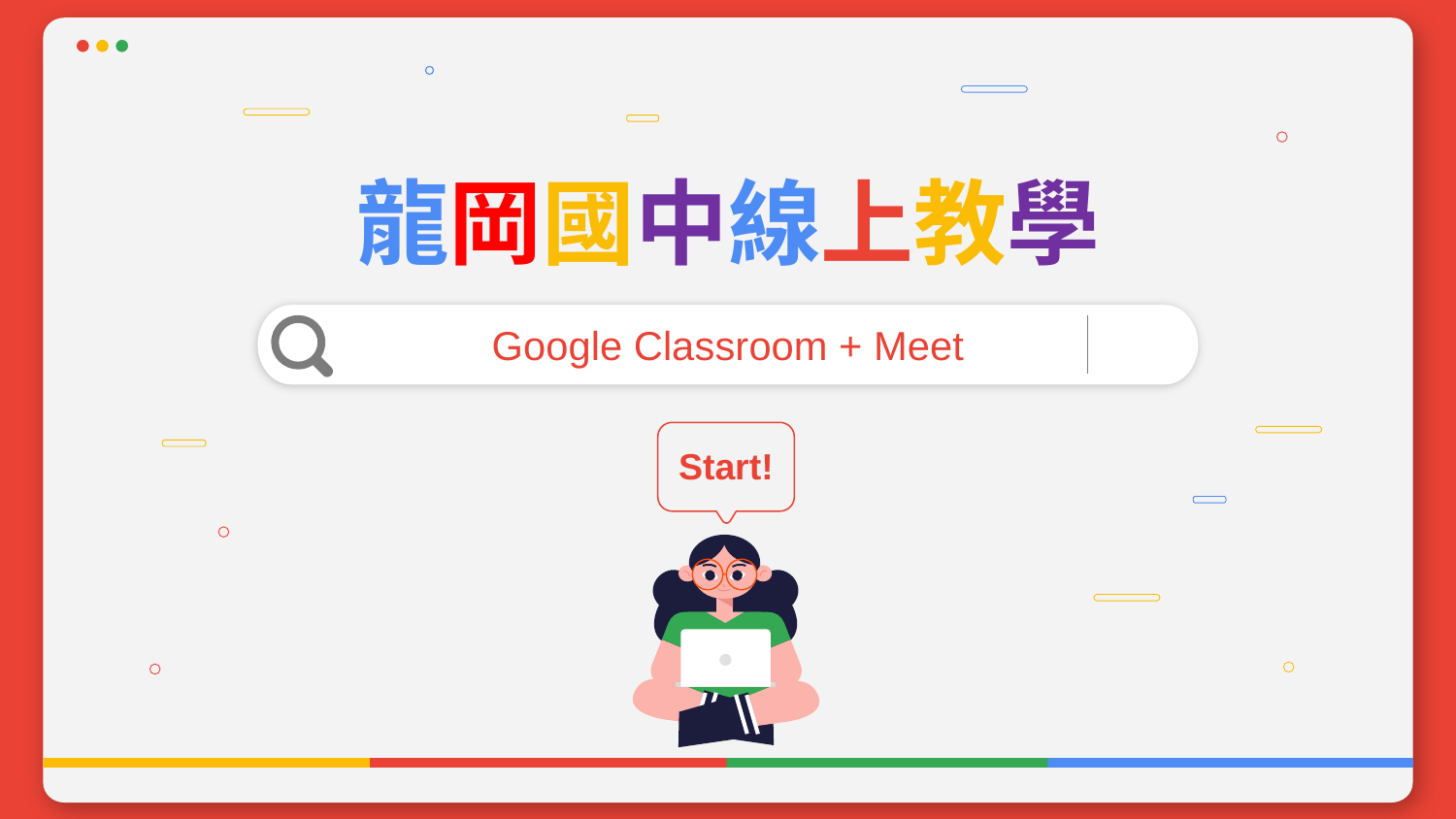

# 龍岡國中線上教學
Google Classroom + Meet
Start!